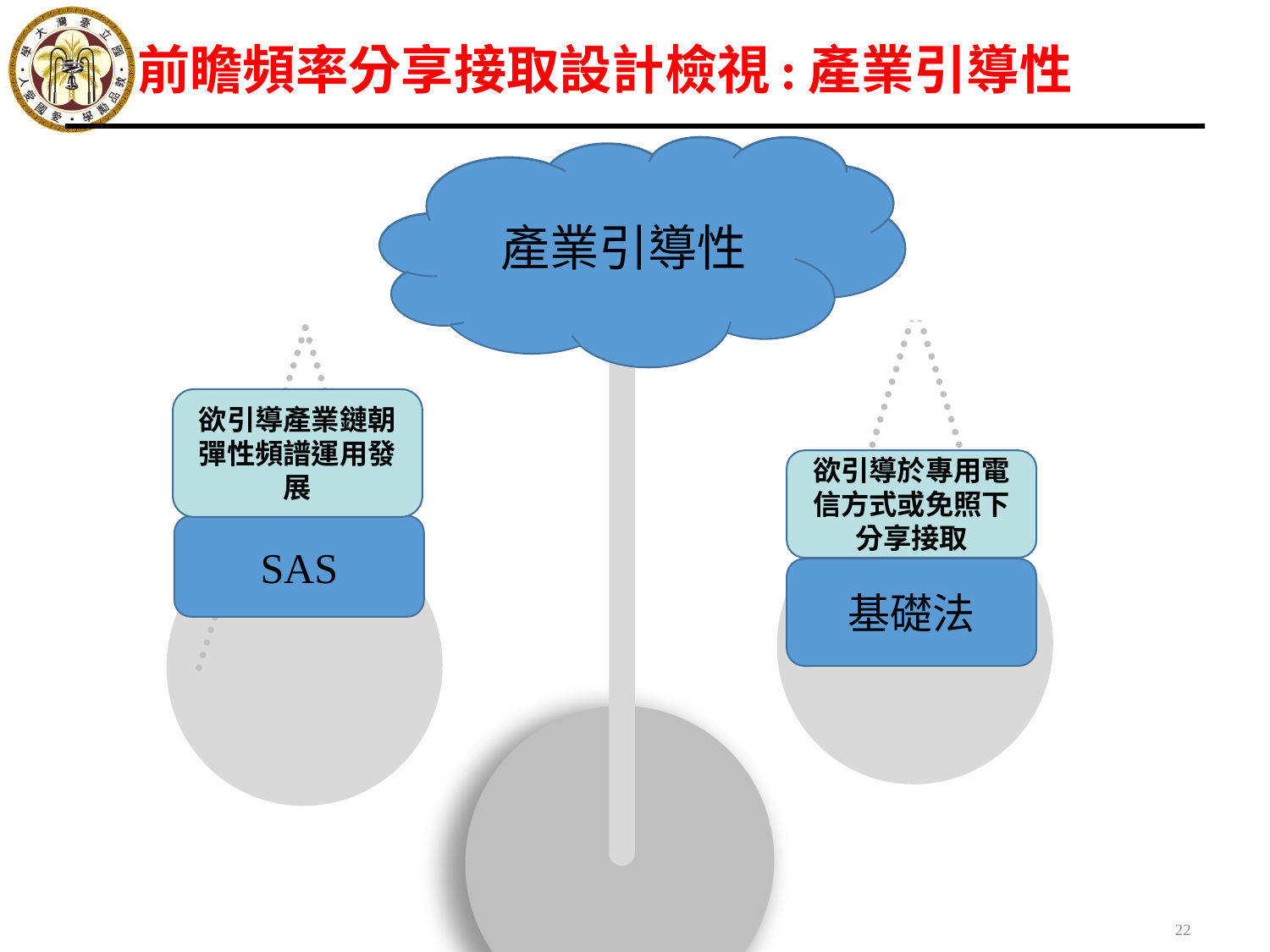

前瞻頻率分享接取設計檢視:產業引導性

共享原則

產業引導性

欲引導產業鏈朝彈性頻譜運用發展
欲引導於專用電信方式或免照下分享接取
SAS
基礎法

22